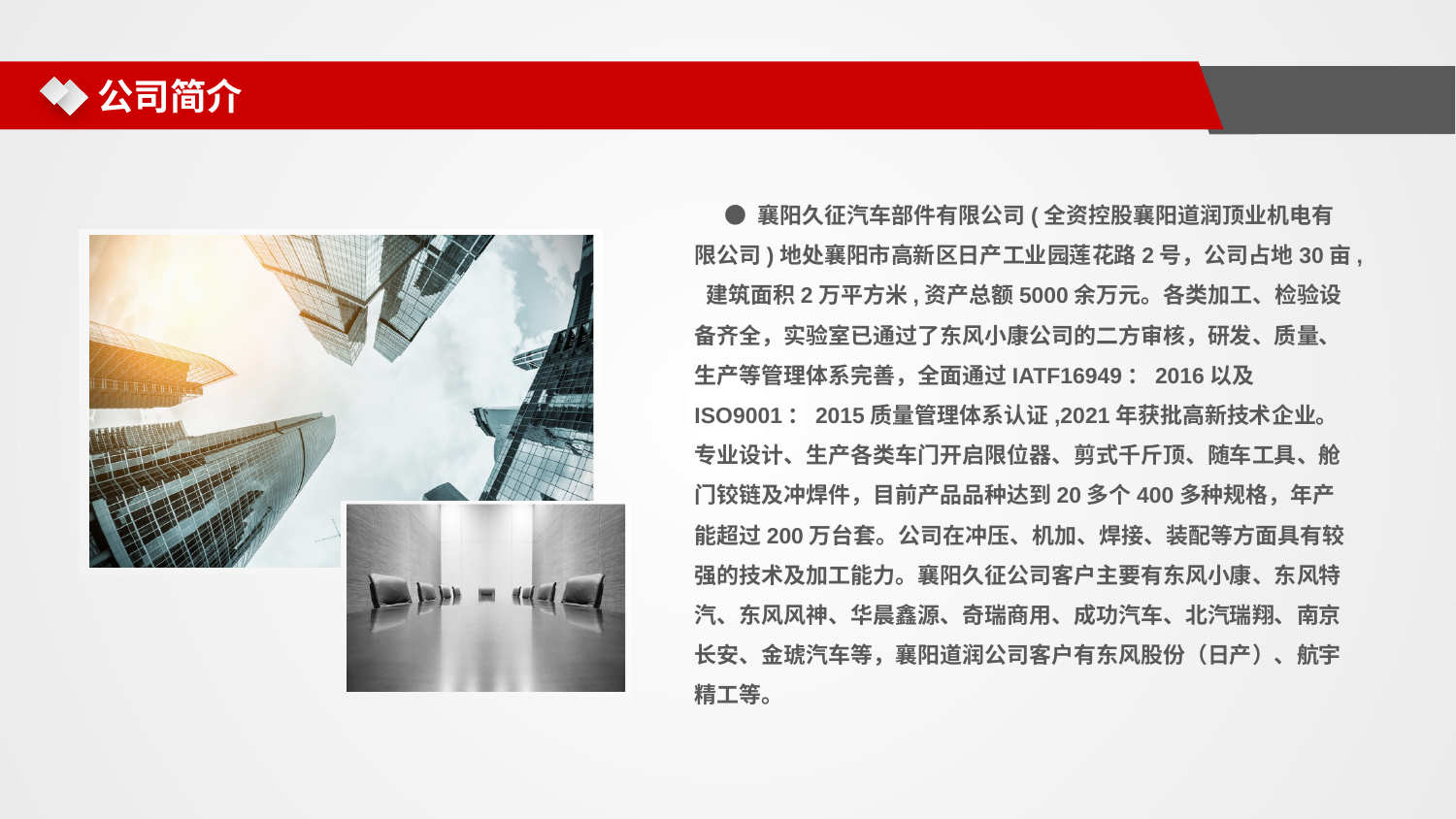

公司简介
      ● 襄阳久征汽车部件有限公司(全资控股襄阳道润顶业机电有限公司)地处襄阳市高新区日产工业园莲花路2号，公司占地30亩, 建筑面积2万平方米,资产总额5000余万元。各类加工、检验设备齐全，实验室已通过了东风小康公司的二方审核，研发、质量、生产等管理体系完善，全面通过IATF16949：2016以及ISO9001：2015质量管理体系认证,2021年获批高新技术企业。专业设计、生产各类车门开启限位器、剪式千斤顶、随车工具、舱门铰链及冲焊件，目前产品品种达到20多个400多种规格，年产能超过200万台套。公司在冲压、机加、焊接、装配等方面具有较强的技术及加工能力。襄阳久征公司客户主要有东风小康、东风特汽、东风风神、华晨鑫源、奇瑞商用、成功汽车、北汽瑞翔、南京长安、金琥汽车等，襄阳道润公司客户有东风股份（日产）、航宇精工等。